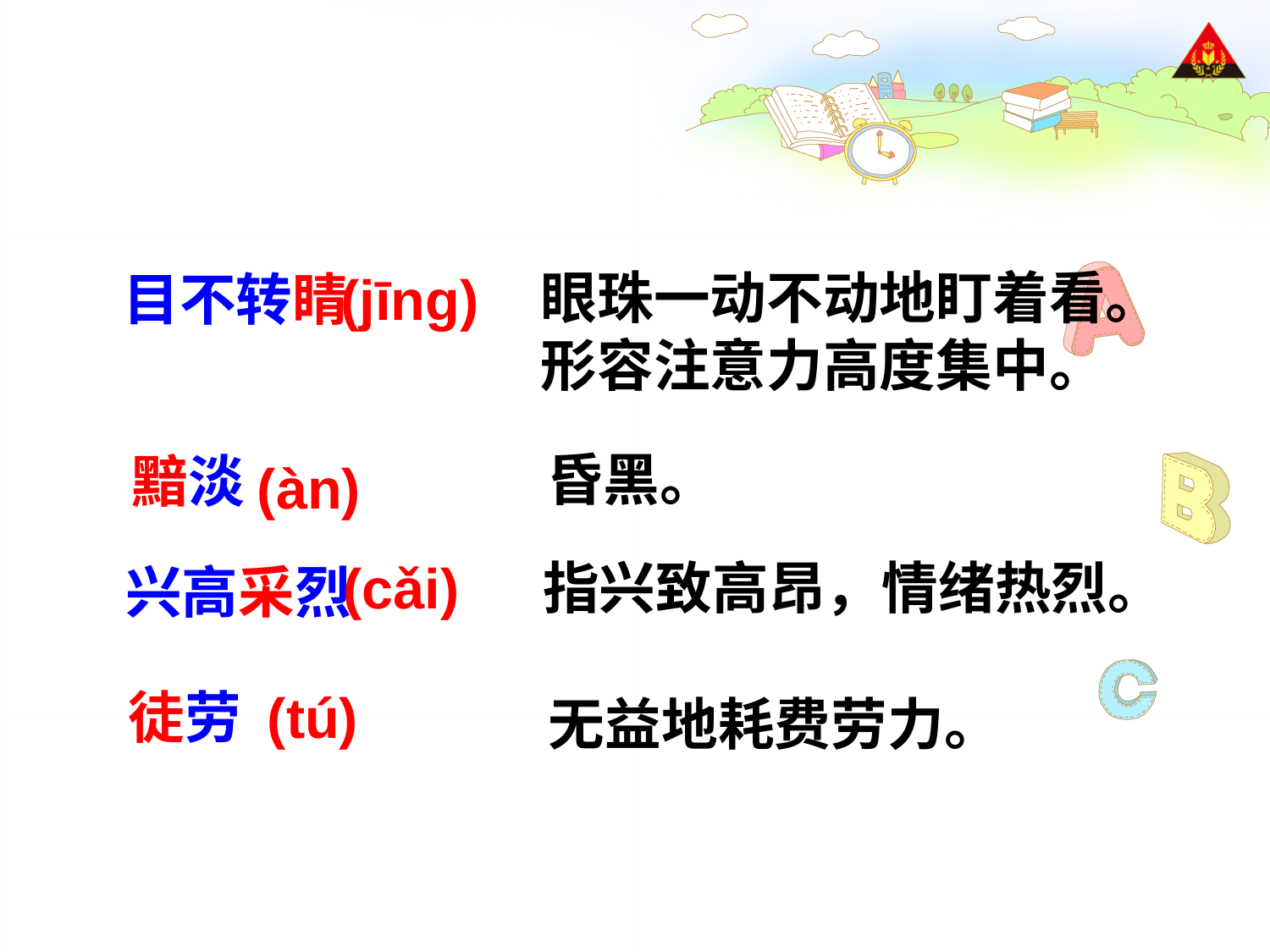

眼珠一动不动地盯着看。形容注意力高度集中。
目不转睛
(jīng)
昏黑。
黯淡
(àn)
(cǎi)
指兴致高昂，情绪热烈。
兴高采烈
徒劳
(tú)
无益地耗费劳力。